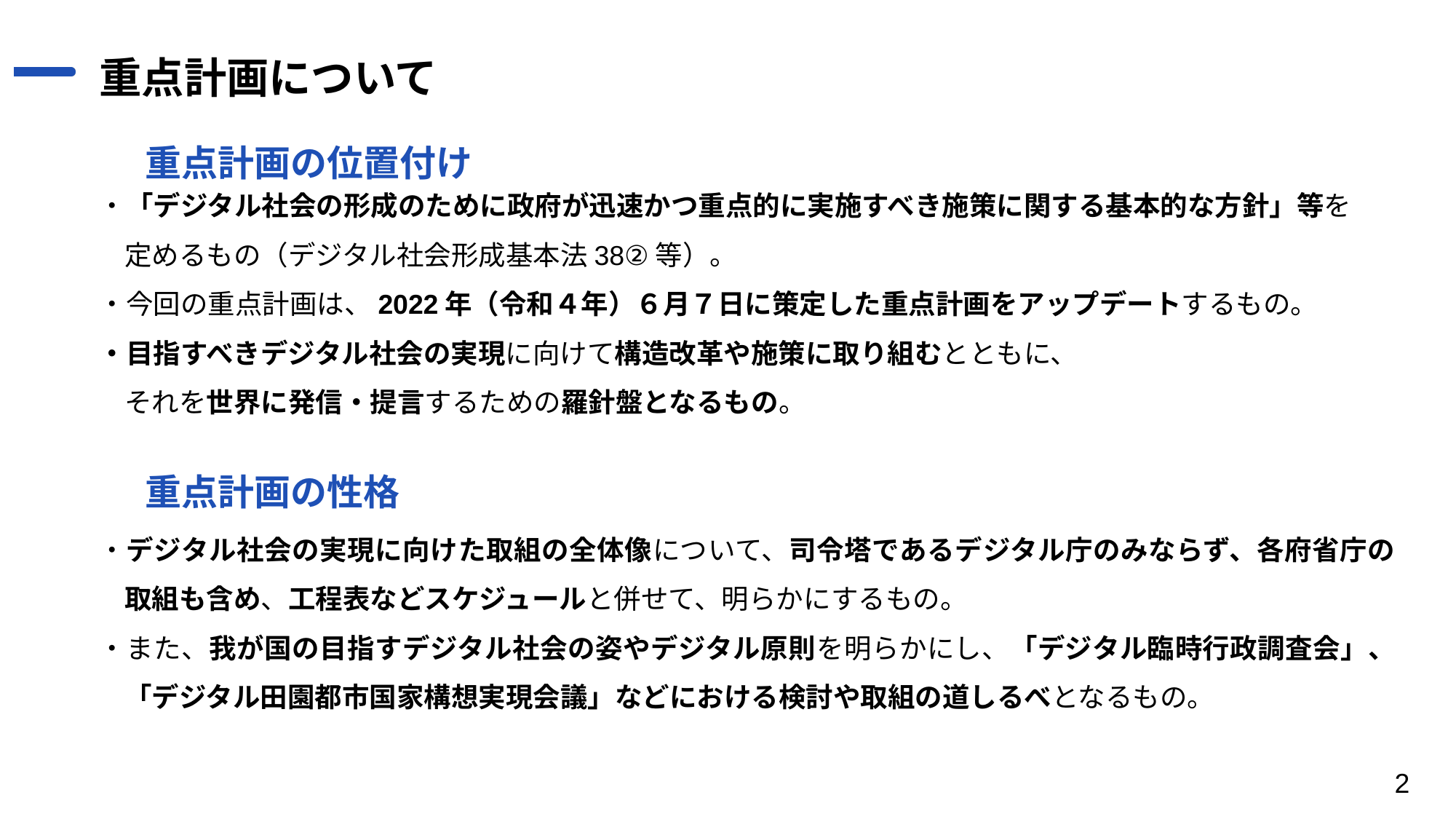

# 重点計画について
重点計画の位置付け

・「デジタル社会の形成のために政府が迅速かつ重点的に実施すべき施策に関する基本的な方針」等を
定めるもの（デジタル社会形成基本法38②等）。
・今回の重点計画は、2022年（令和４年）６月７日に策定した重点計画をアップデートするもの。
・目指すべきデジタル社会の実現に向けて構造改革や施策に取り組むとともに、
それを世界に発信・提言するための羅針盤となるもの。

・デジタル社会の実現に向けた取組の全体像について、司令塔であるデジタル庁のみならず、各府省庁の
取組も含め、工程表などスケジュールと併せて、明らかにするもの。
・また、我が国の目指すデジタル社会の姿やデジタル原則を明らかにし、「デジタル臨時行政調査会」、「デジタル田園都市国家構想実現会議」などにおける検討や取組の道しるべとなるもの。
重点計画の性格
2